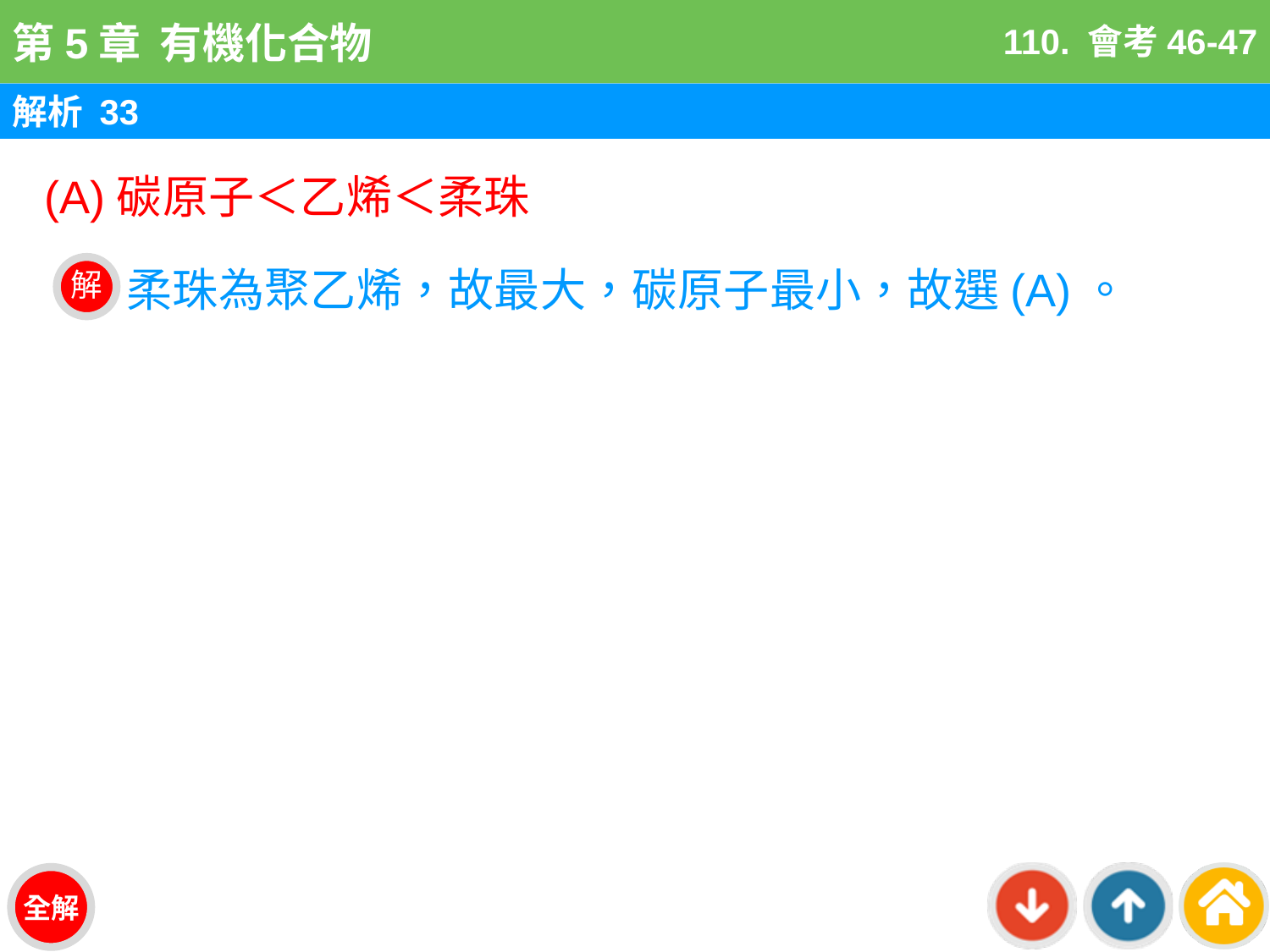

110. 會考46-47
解析 33
(A)碳原子＜乙烯＜柔珠
柔珠為聚乙烯，故最大，碳原子最小，故選(A)。
解
全解